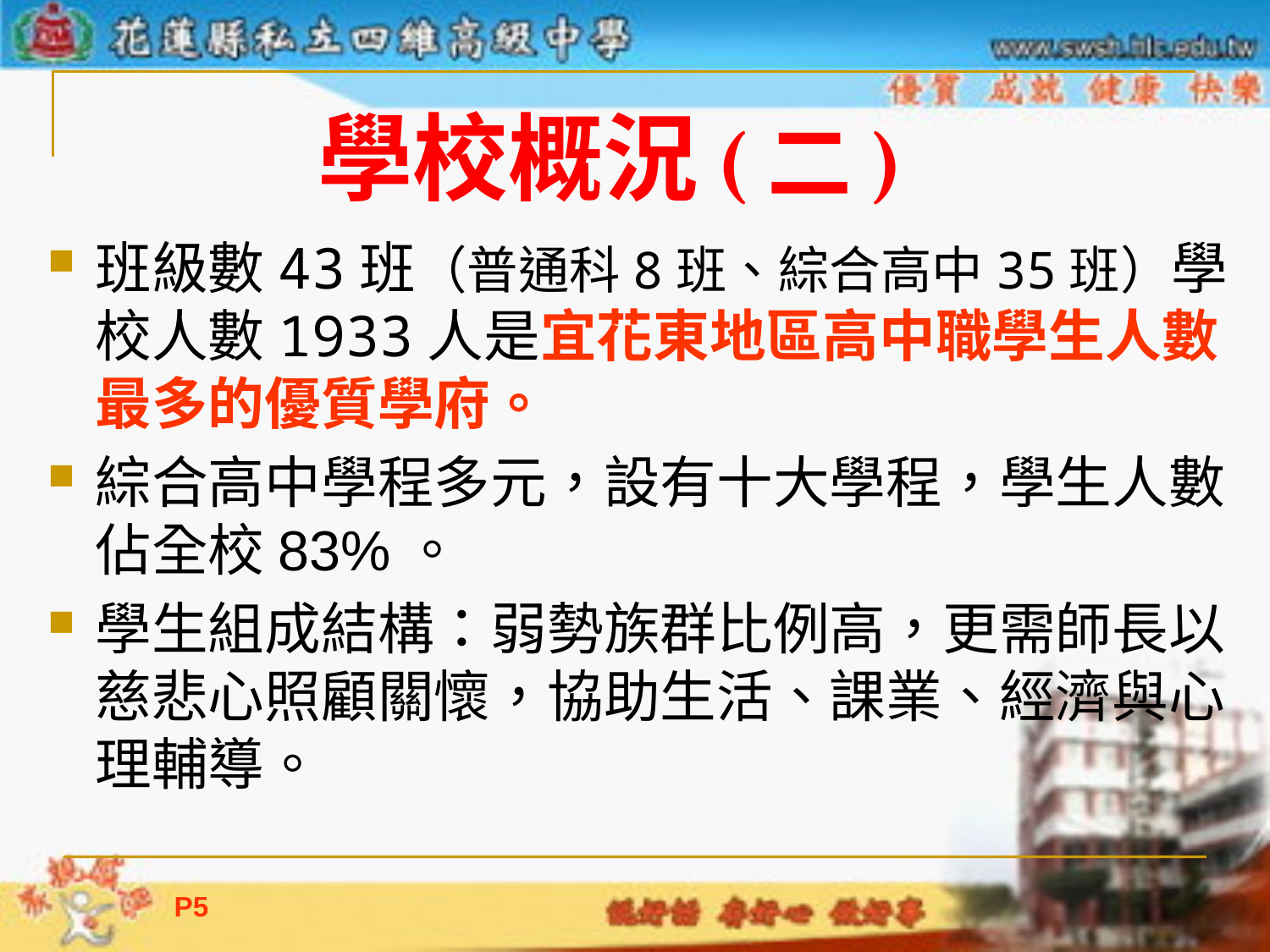

# 學校概況(二)
班級數43班（普通科8班、綜合高中35班）學校人數1933人是宜花東地區高中職學生人數最多的優質學府。
綜合高中學程多元，設有十大學程，學生人數佔全校83%。
學生組成結構：弱勢族群比例高，更需師長以慈悲心照顧關懷，協助生活、課業、經濟與心理輔導。
P5